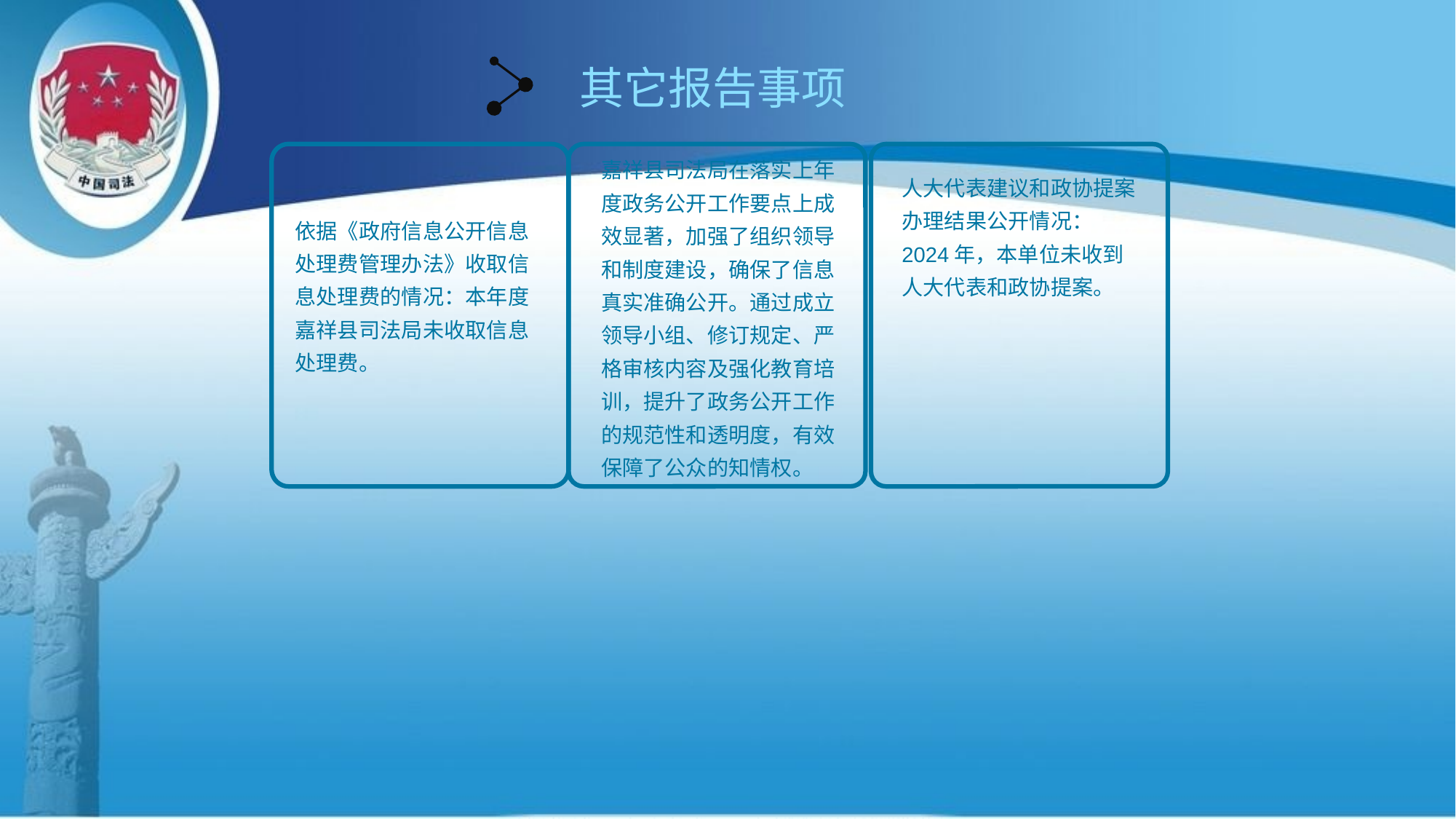

其它报告事项
嘉祥县司法局在落实上年度政务公开工作要点上成效显著，加强了组织领导和制度建设，确保了信息真实准确公开。通过成立领导小组、修订规定、严格审核内容及强化教育培训，提升了政务公开工作的规范性和透明度，有效保障了公众的知情权。

人大代表建议和政协提案办理结果公开情况：2024年，本单位未收到人大代表和政协提案。
依据《政府信息公开信息处理费管理办法》收取信息处理费的情况：本年度嘉祥县司法局未收取信息处理费。